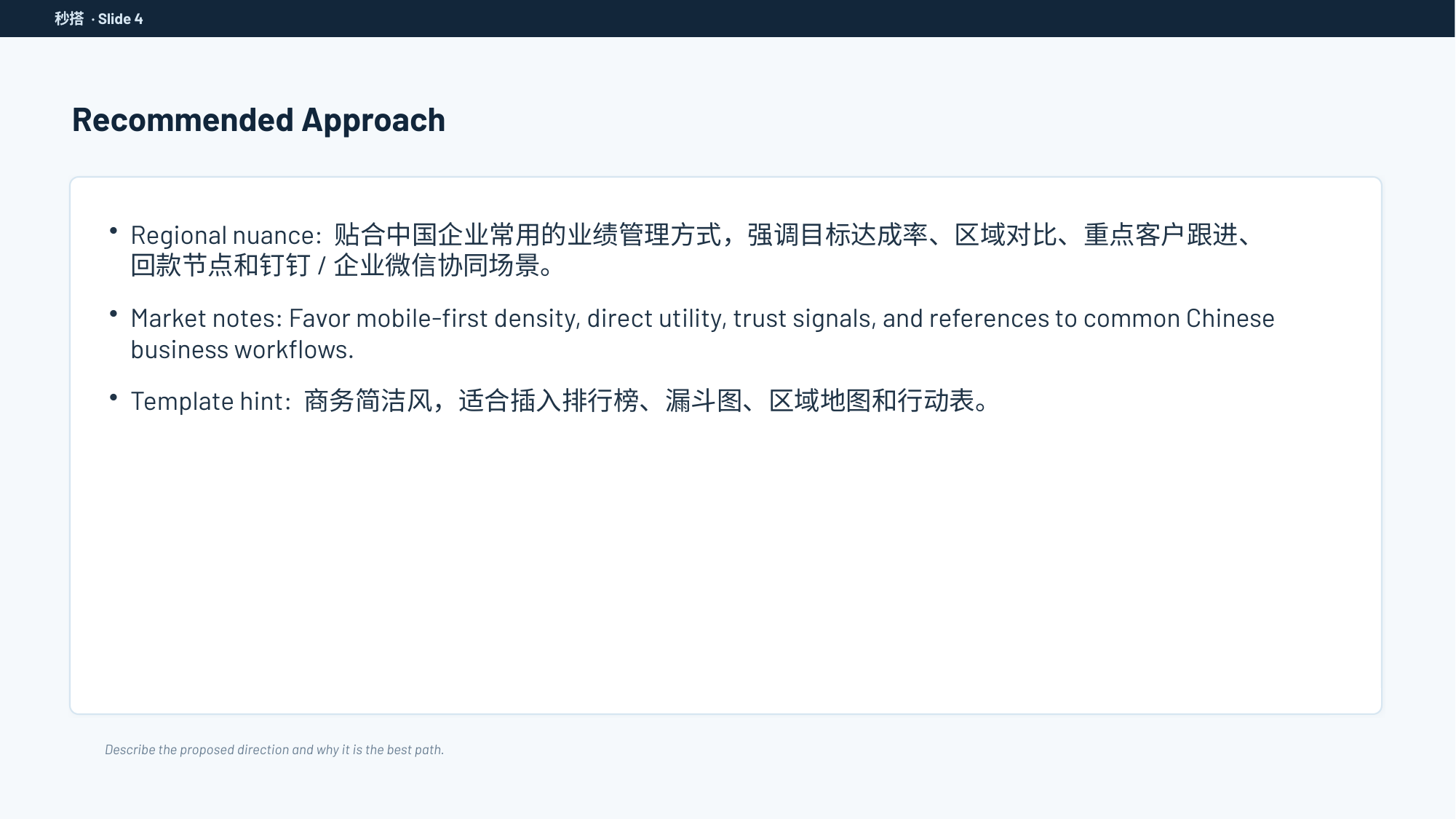

秒搭 · Slide 4
Recommended Approach

Regional nuance: 贴合中国企业常用的业绩管理方式，强调目标达成率、区域对比、重点客户跟进、回款节点和钉钉/企业微信协同场景。
Market notes: Favor mobile-first density, direct utility, trust signals, and references to common Chinese business workflows.
Template hint: 商务简洁风，适合插入排行榜、漏斗图、区域地图和行动表。
Describe the proposed direction and why it is the best path.